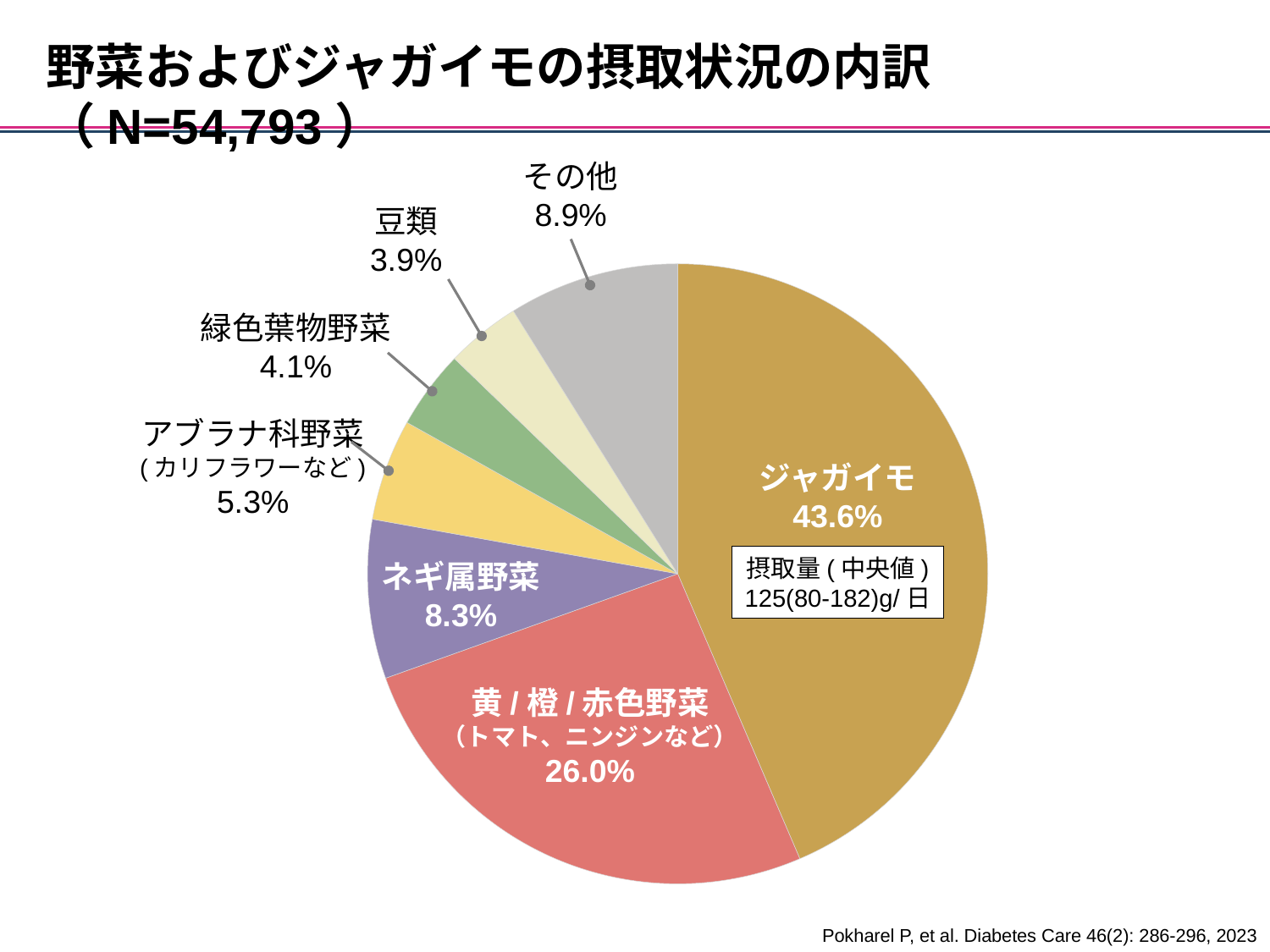

野菜およびジャガイモの摂取状況の内訳（N=54,793）
その他
8.9%
豆類
3.9%

### Chart

| Category | 割合 |
|---|---|
| ジャガイモ | 43.6 |
| 黄/橙/赤色野菜（トマト、ニンジンなど） | 26.0 |
| ネギ属野菜 | 8.3 |
| アブラナ科野菜(カリフラワーなど) | 5.3 |
| 緑色葉物野菜 | 4.1 |
| 豆類 | 3.9 |
| その他 | 8.9 |
緑色葉物野菜
4.1%
アブラナ科野菜
(カリフラワーなど)
5.3%
ジャガイモ
43.6%
摂取量(中央値)
125(80-182)g/日
ネギ属野菜
8.3%
黄/橙/赤色野菜
（トマト、ニンジンなど）
26.0%
Pokharel P, et al. Diabetes Care 46(2): 286-296, 2023